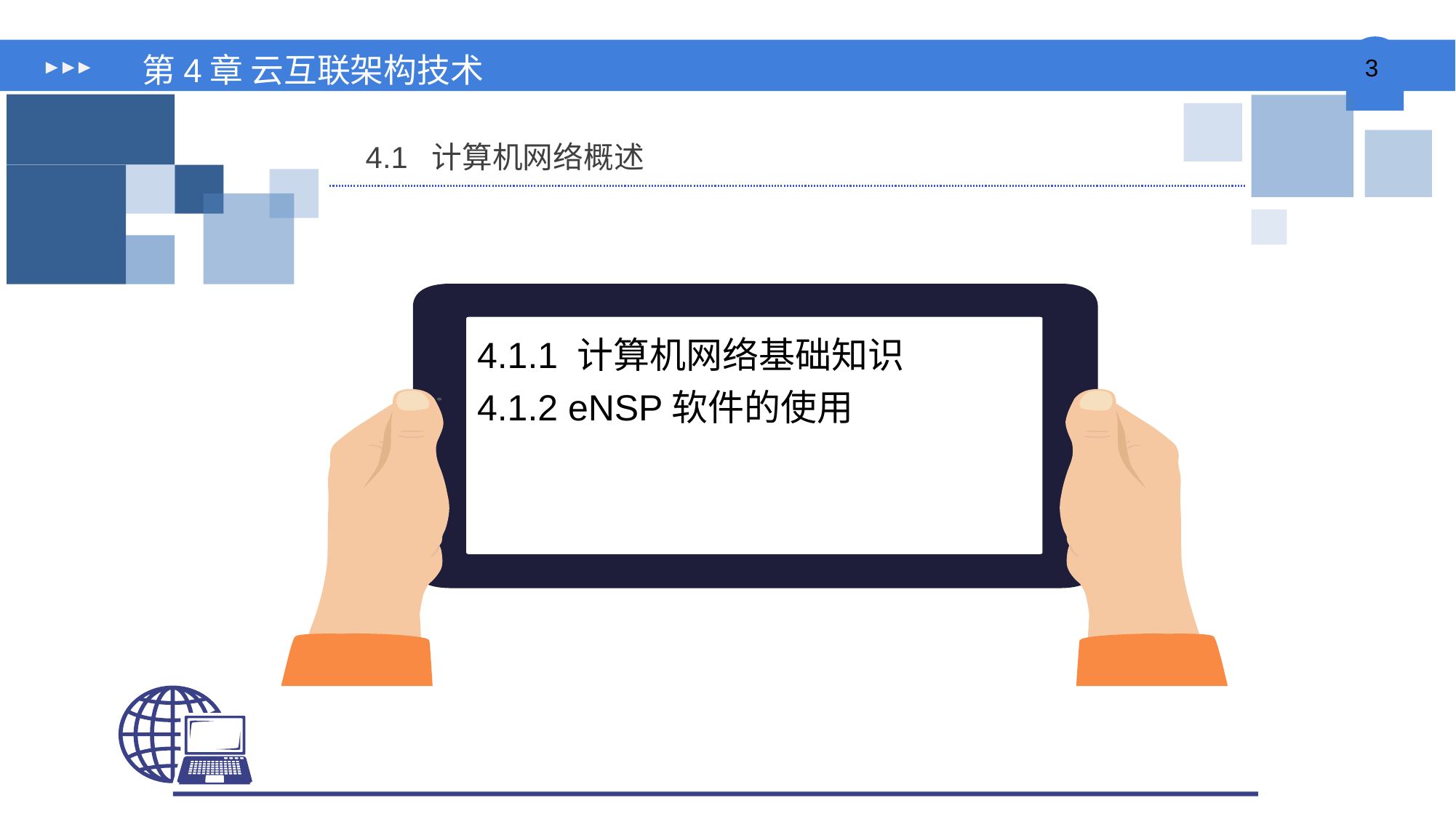

# 第4章 云互联架构技术
4.1  计算机网络概述

4.1.1 计算机网络基础知识
4.1.2 eNSP软件的使用